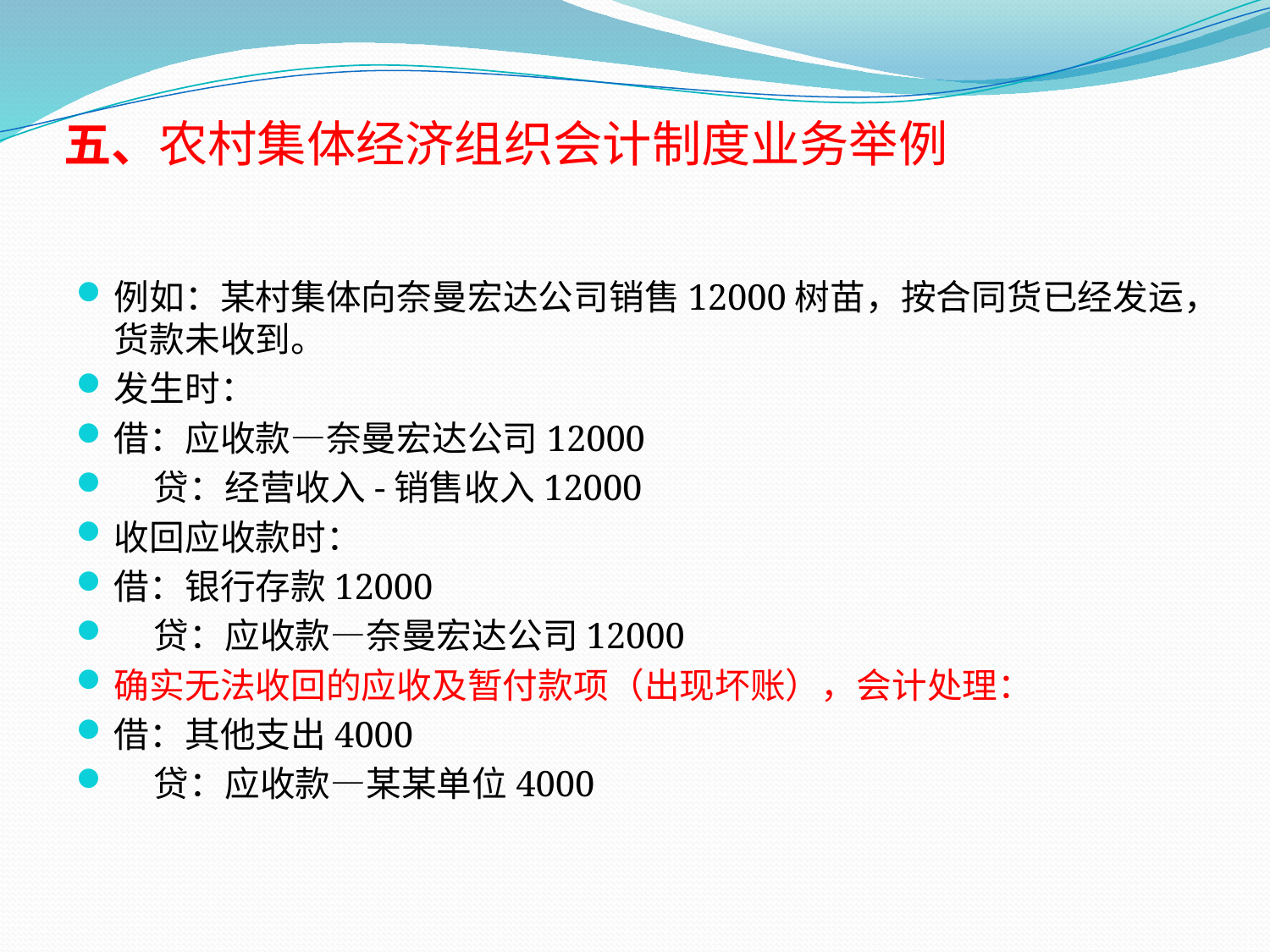

# 五、农村集体经济组织会计制度业务举例
例如：某村集体向奈曼宏达公司销售12000树苗，按合同货已经发运，货款未收到。
发生时：
借：应收款—奈曼宏达公司12000
    贷：经营收入-销售收入12000
收回应收款时：
借：银行存款12000
    贷：应收款—奈曼宏达公司12000
确实无法收回的应收及暂付款项（出现坏账），会计处理：
借：其他支出4000
    贷：应收款—某某单位4000